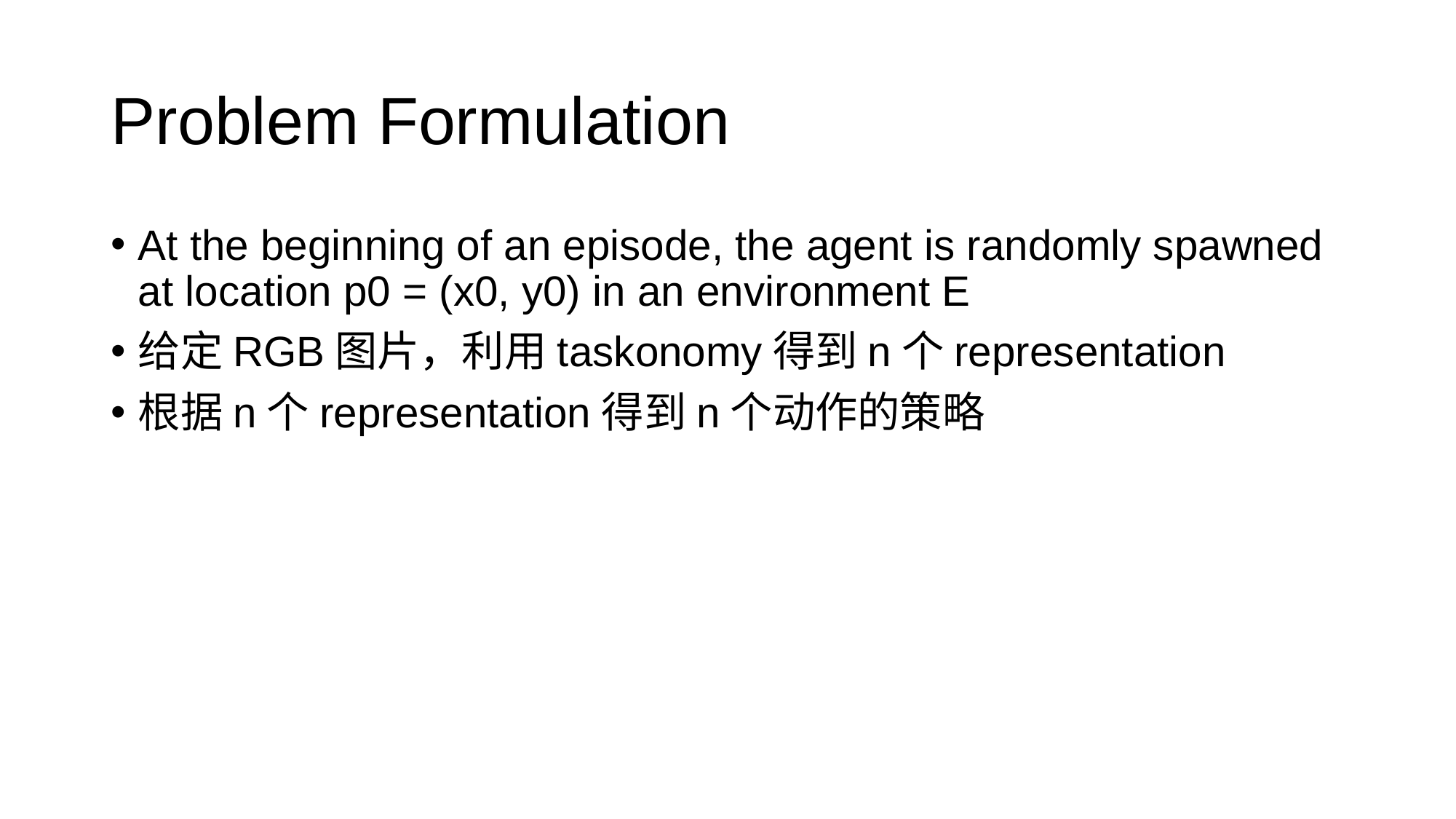

# Problem Formulation
At the beginning of an episode, the agent is randomly spawned at location p0 = (x0, y0) in an environment E
给定RGB图片，利用taskonomy得到n个representation
根据n个representation得到n个动作的策略